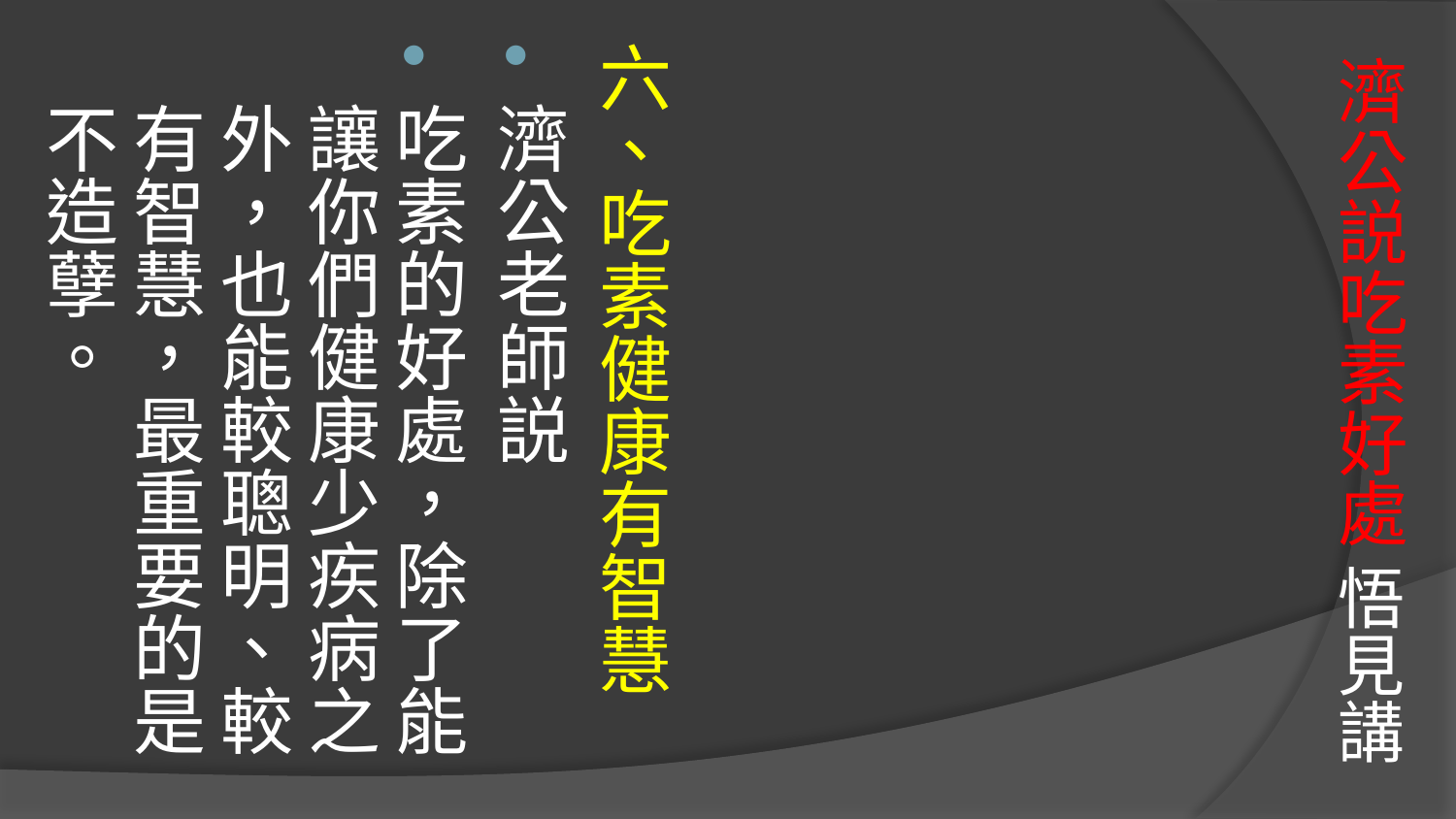

六、吃素健康有智慧
濟公老師説
吃素的好處，除了能讓你們健康少疾病之外，也能較聰明、較有智慧，最重要的是不造孽。
# 濟公説吃素好處 悟見講